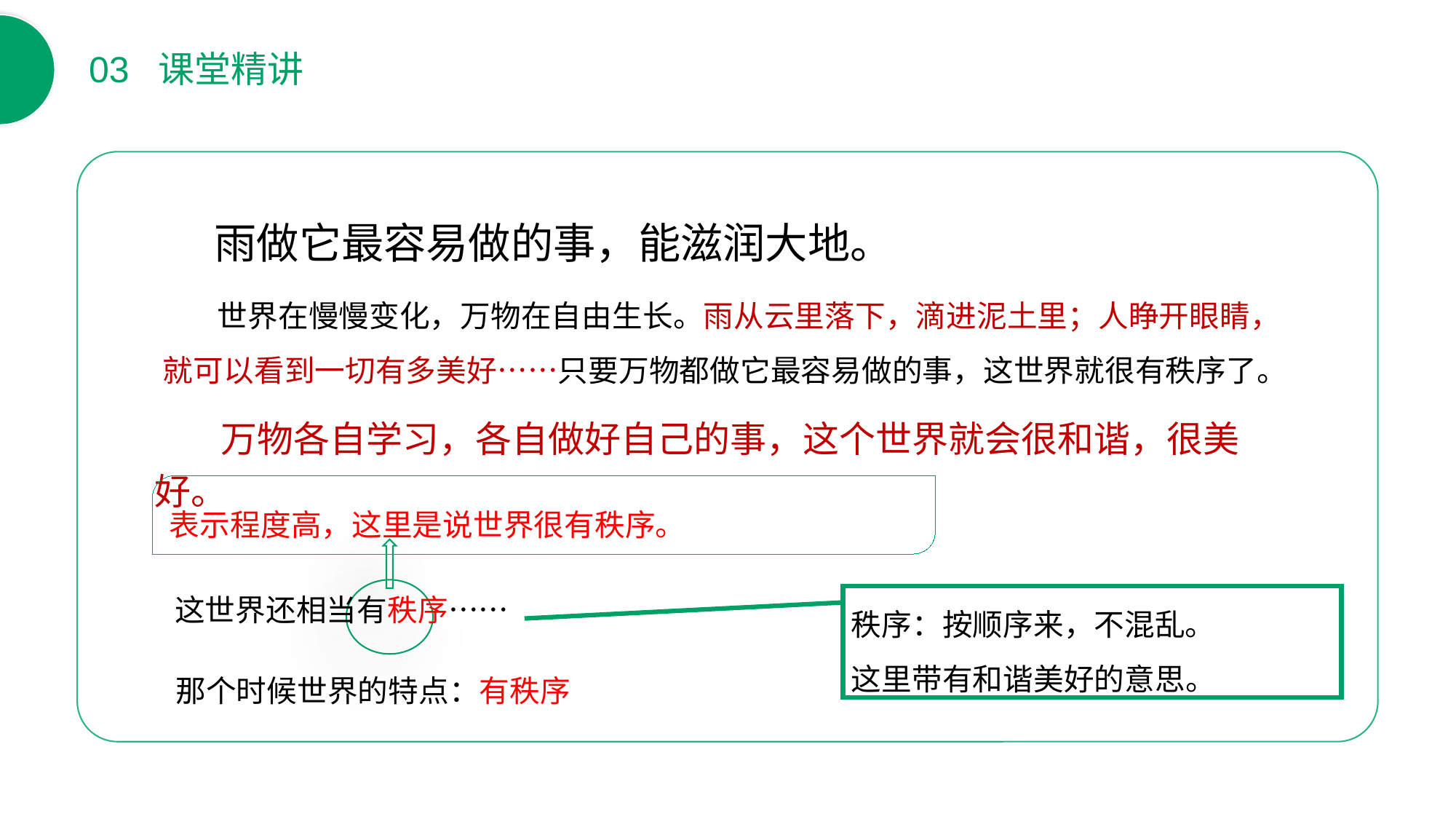

03  课堂精讲
雨做它最容易做的事，能滋润大地。
       世界在慢慢变化，万物在自由生长。雨从云里落下，滴进泥土里；人睁开眼睛，就可以看到一切有多美好……只要万物都做它最容易做的事，这世界就很有秩序了。
       万物各自学习，各自做好自己的事，这个世界就会很和谐，很美好。
表示程度高，这里是说世界很有秩序。

这世界还相当有秩序……
秩序：按顺序来，不混乱。
这里带有和谐美好的意思。
那个时候世界的特点：有秩序